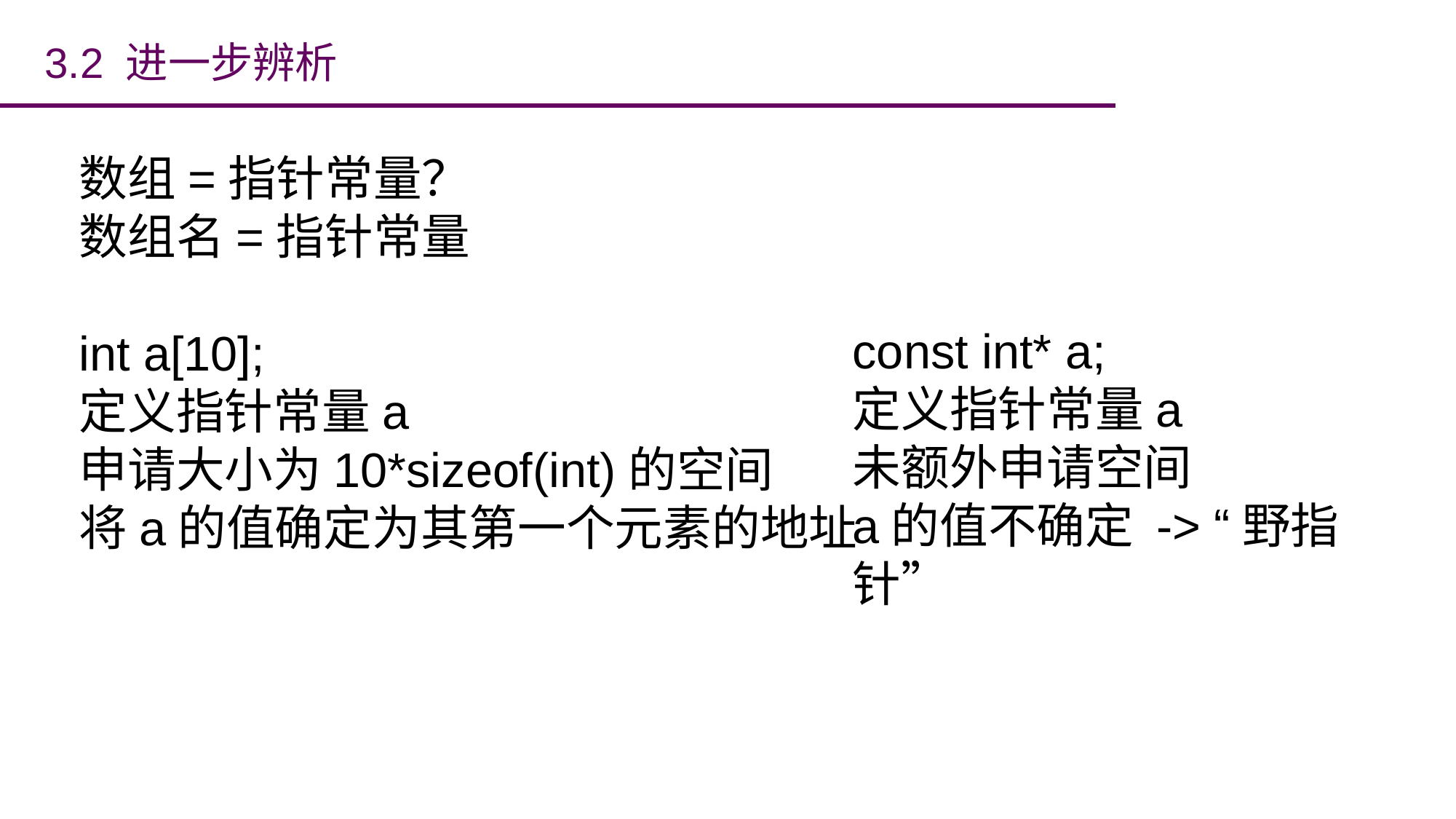

3.2 进一步辨析
数组=指针常量？
数组名=指针常量

int a[10];
定义指针常量a
申请大小为10*sizeof(int)的空间
将a的值确定为其第一个元素的地址

const int* a;
定义指针常量a
未额外申请空间
a的值不确定 -> “野指针”